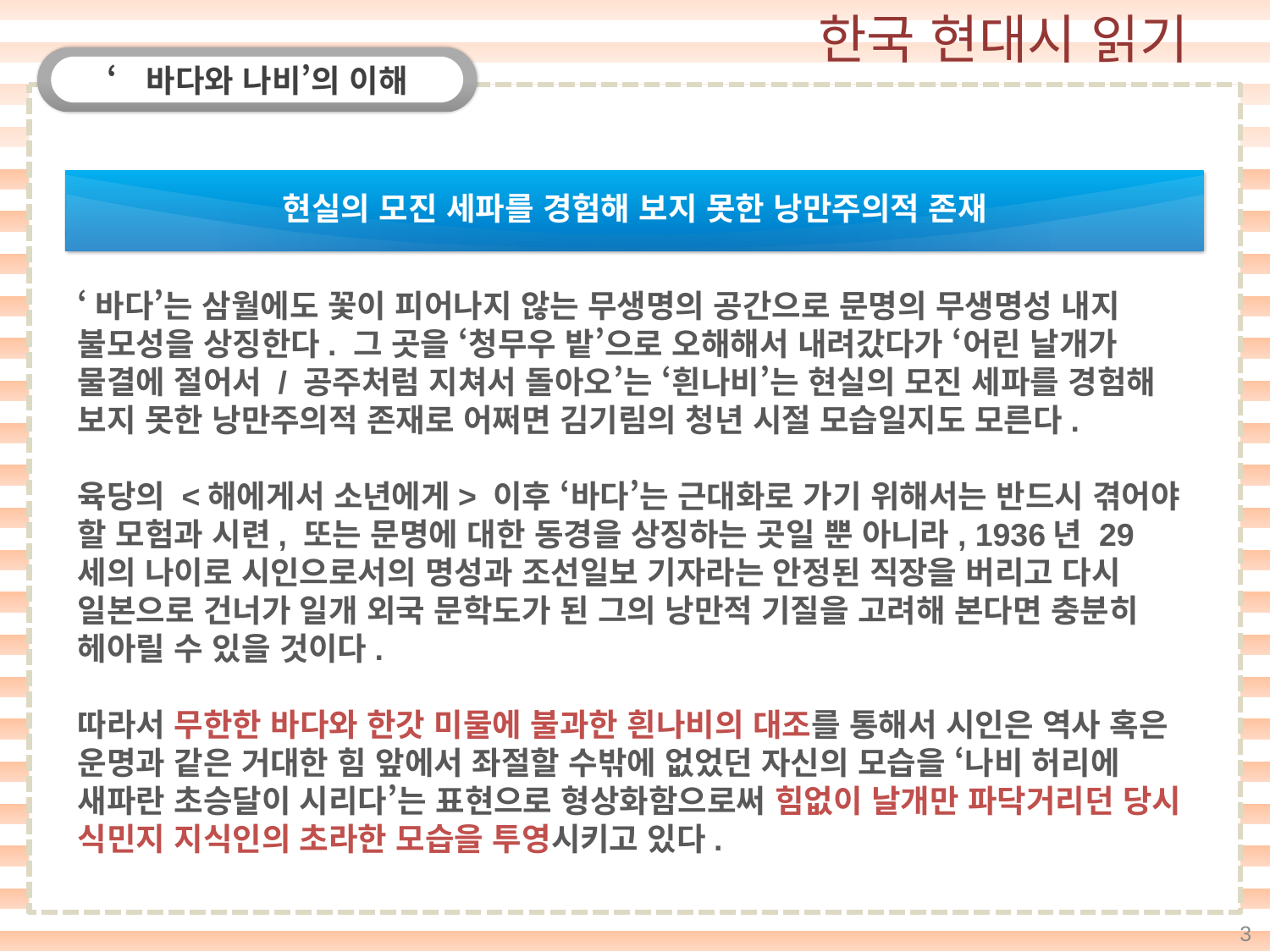

‘바다와 나비’의 이해

현실의 모진 세파를 경험해 보지 못한 낭만주의적 존재
‘바다’는 삼월에도 꽃이 피어나지 않는 무생명의 공간으로 문명의 무생명성 내지 불모성을 상징한다. 그 곳을 ‘청무우 밭’으로 오해해서 내려갔다가 ‘어린 날개가 물결에 절어서 / 공주처럼 지쳐서 돌아오’는 ‘흰나비’는 현실의 모진 세파를 경험해 보지 못한 낭만주의적 존재로 어쩌면 김기림의 청년 시절 모습일지도 모른다.

육당의 <해에게서 소년에게> 이후 ‘바다’는 근대화로 가기 위해서는 반드시 겪어야 할 모험과 시련, 또는 문명에 대한 동경을 상징하는 곳일 뿐 아니라, 1936년 29세의 나이로 시인으로서의 명성과 조선일보 기자라는 안정된 직장을 버리고 다시 일본으로 건너가 일개 외국 문학도가 된 그의 낭만적 기질을 고려해 본다면 충분히 헤아릴 수 있을 것이다.

따라서 무한한 바다와 한갓 미물에 불과한 흰나비의 대조를 통해서 시인은 역사 혹은 운명과 같은 거대한 힘 앞에서 좌절할 수밖에 없었던 자신의 모습을 ‘나비 허리에 새파란 초승달이 시리다’는 표현으로 형상화함으로써 힘없이 날개만 파닥거리던 당시 식민지 지식인의 초라한 모습을 투영시키고 있다.
3